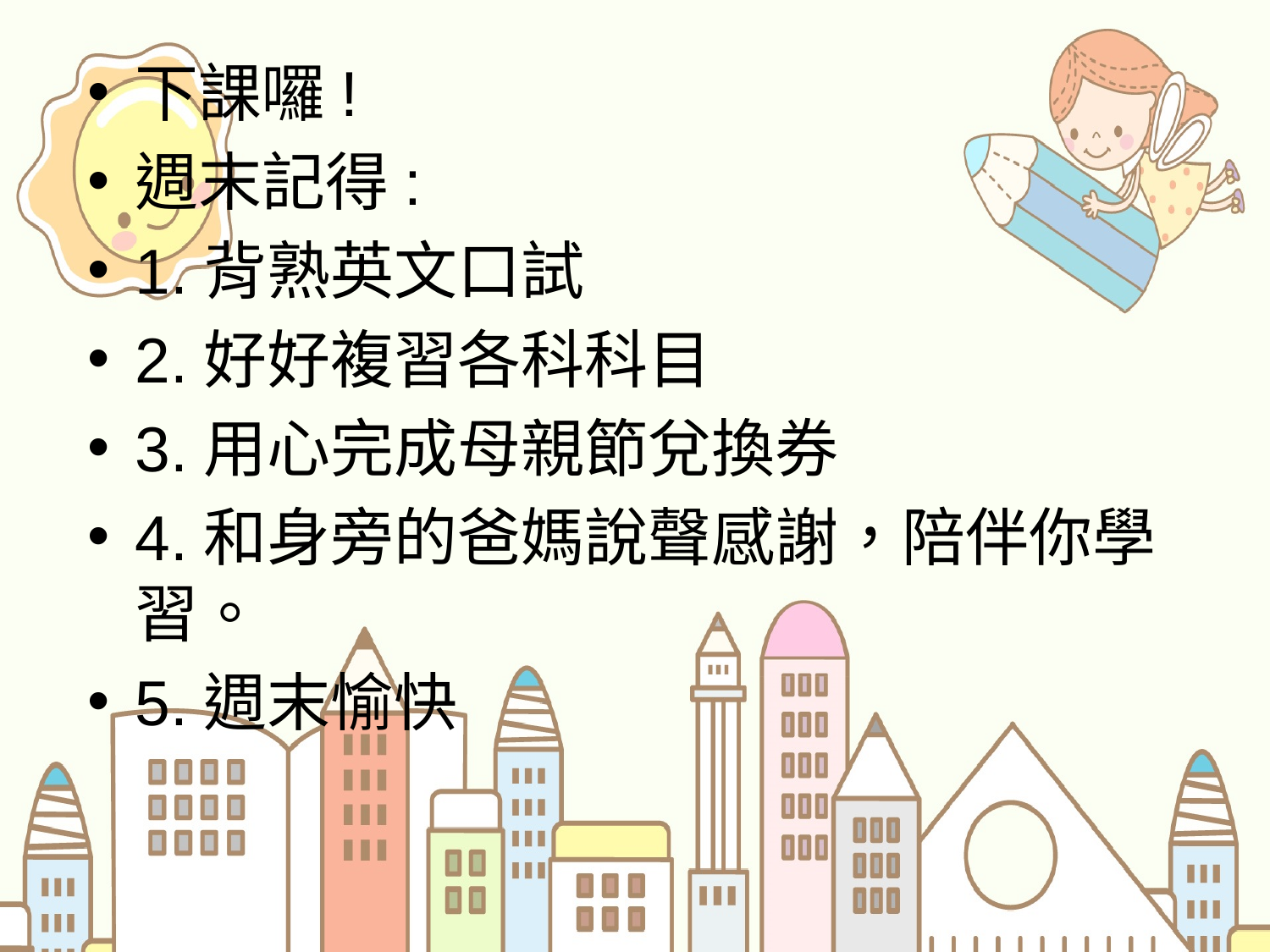

下課囉!
週末記得:
1.背熟英文口試
2.好好複習各科科目
3.用心完成母親節兌換券
4.和身旁的爸媽說聲感謝，陪伴你學習。
5.週末愉快